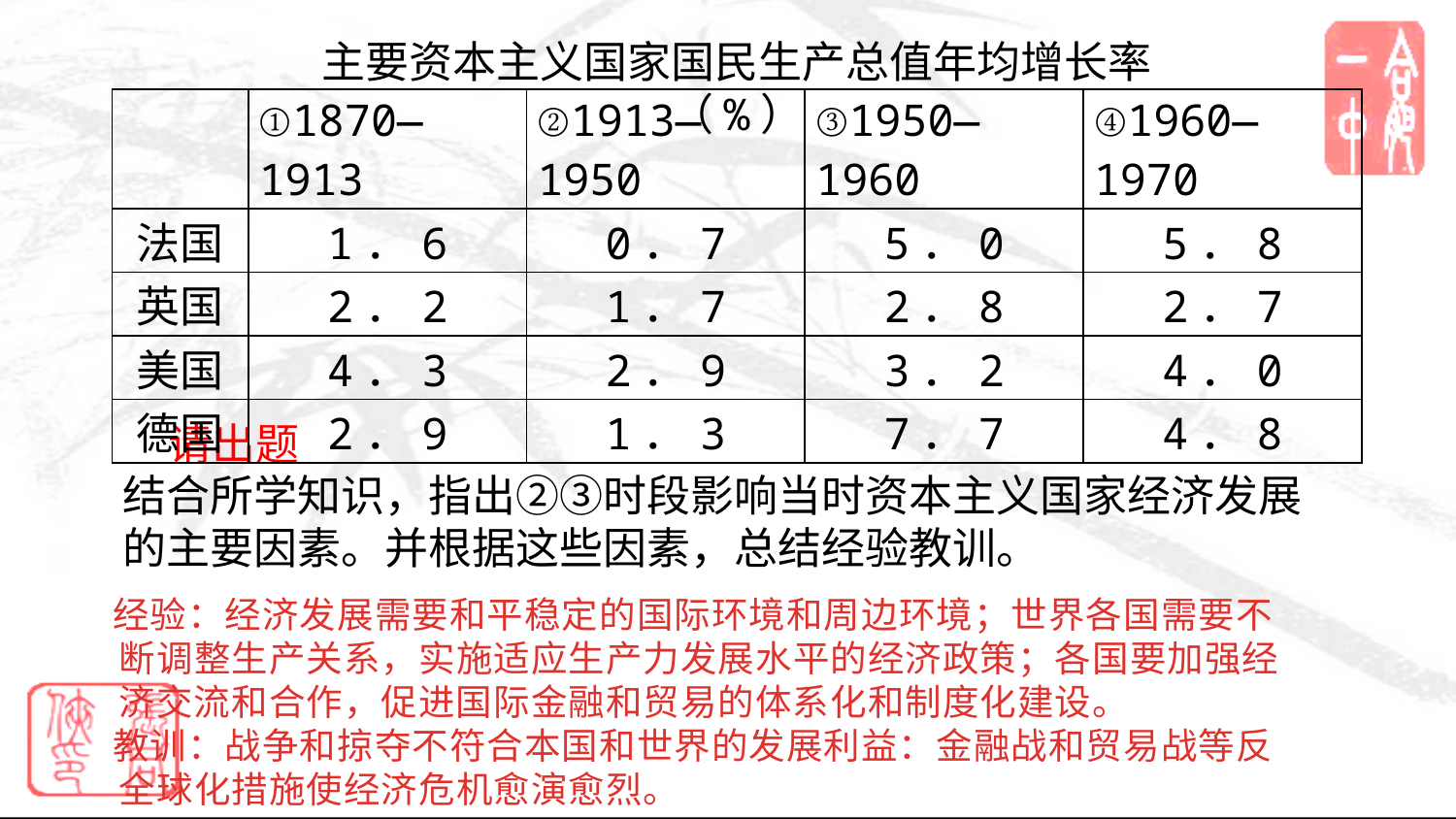

主要资本主义国家国民生产总值年均增长率（%）
|  | ①1870—1913 | ②1913—1950 | ③1950—1960 | ④1960—1970 |
| --- | --- | --- | --- | --- |
| 法国 | 1．6 | 0．7 | 5．0 | 5．8 |
| 英国 | 2．2 | 1．7 | 2．8 | 2．7 |
| 美国 | 4．3 | 2．9 | 3．2 | 4．0 |
| 德国 | 2．9 | 1．3 | 7．7 | 4．8 |
请出题
结合所学知识，指出②③时段影响当时资本主义国家经济发展的主要因素。并根据这些因素，总结经验教训。
经验：经济发展需要和平稳定的国际环境和周边环境；世界各国需要不断调整生产关系，实施适应生产力发展水平的经济政策；各国要加强经济交流和合作，促进国际金融和贸易的体系化和制度化建设。
教训：战争和掠夺不符合本国和世界的发展利益：金融战和贸易战等反全球化措施使经济危机愈演愈烈。